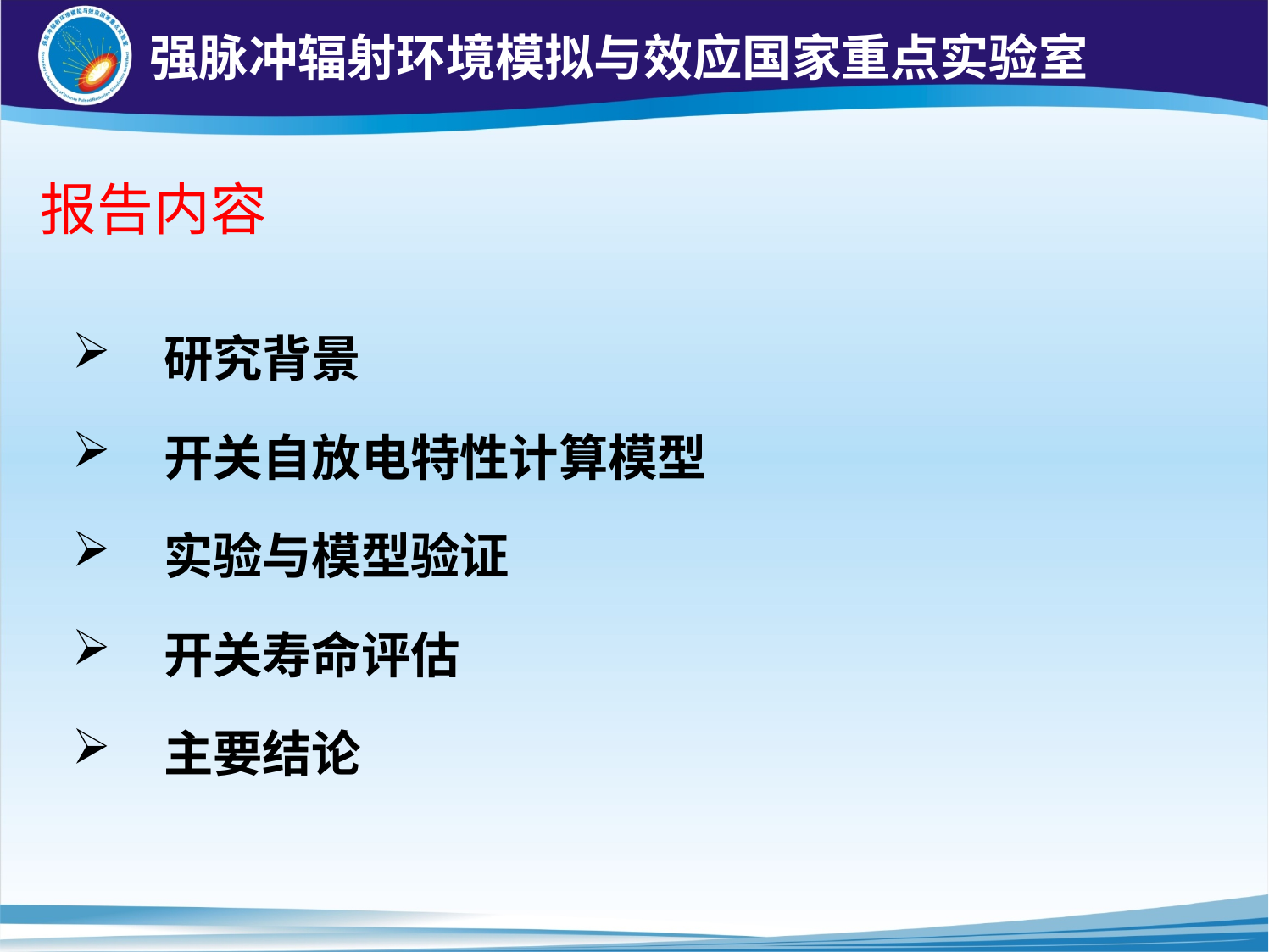

报告内容

研究背景
开关自放电特性计算模型
实验与模型验证
开关寿命评估
主要结论